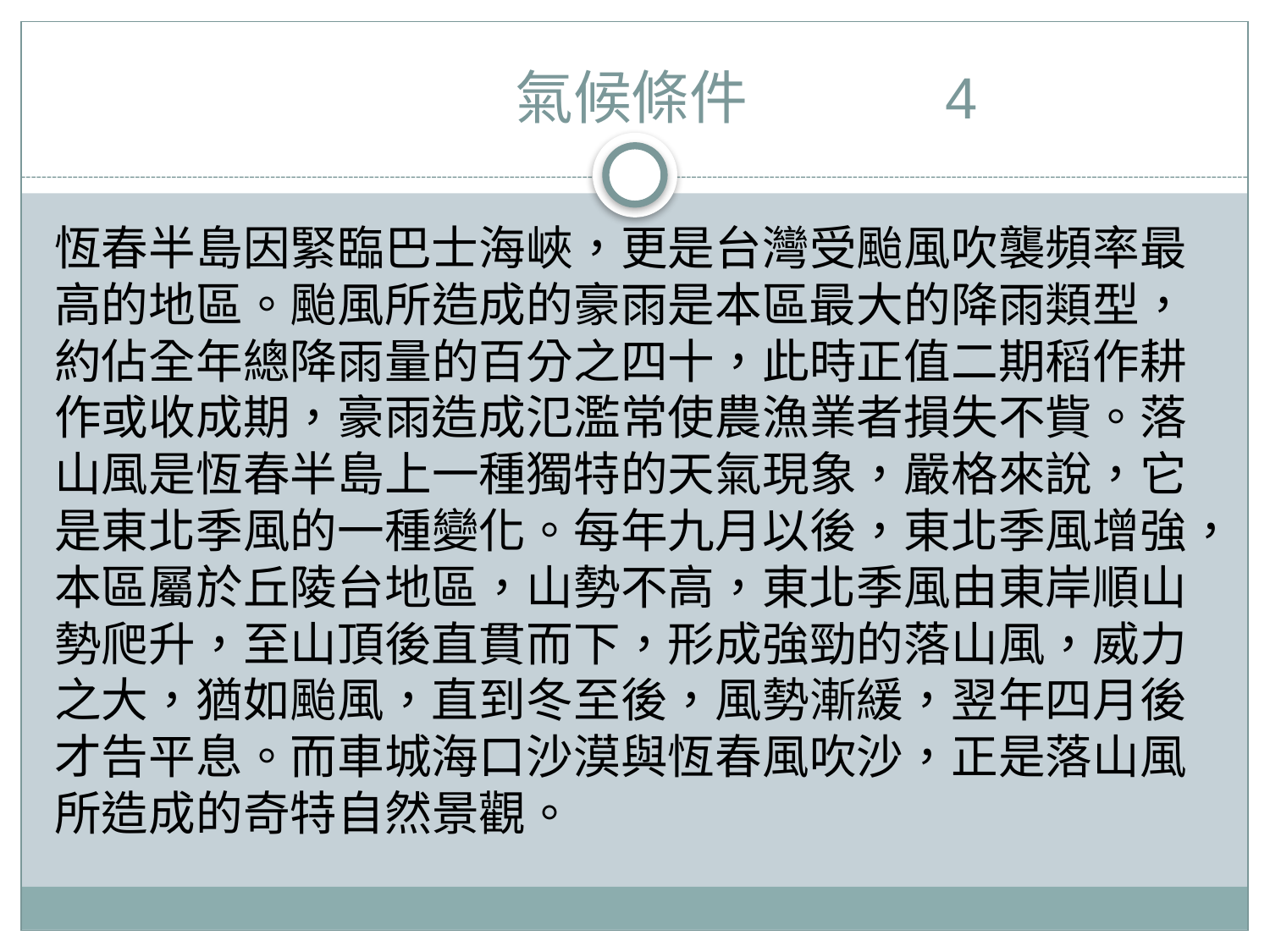

# 氣候條件              4
恆春半島因緊臨巴士海峽，更是台灣受颱風吹襲頻率最高的地區。颱風所造成的豪雨是本區最大的降雨類型，約佔全年總降雨量的百分之四十，此時正值二期稻作耕作或收成期，豪雨造成氾濫常使農漁業者損失不貲。落山風是恆春半島上一種獨特的天氣現象，嚴格來說，它是東北季風的一種變化。每年九月以後，東北季風增強，本區屬於丘陵台地區，山勢不高，東北季風由東岸順山勢爬升，至山頂後直貫而下，形成強勁的落山風，威力之大，猶如颱風，直到冬至後，風勢漸緩，翌年四月後才告平息。而車城海口沙漠與恆春風吹沙，正是落山風所造成的奇特自然景觀。